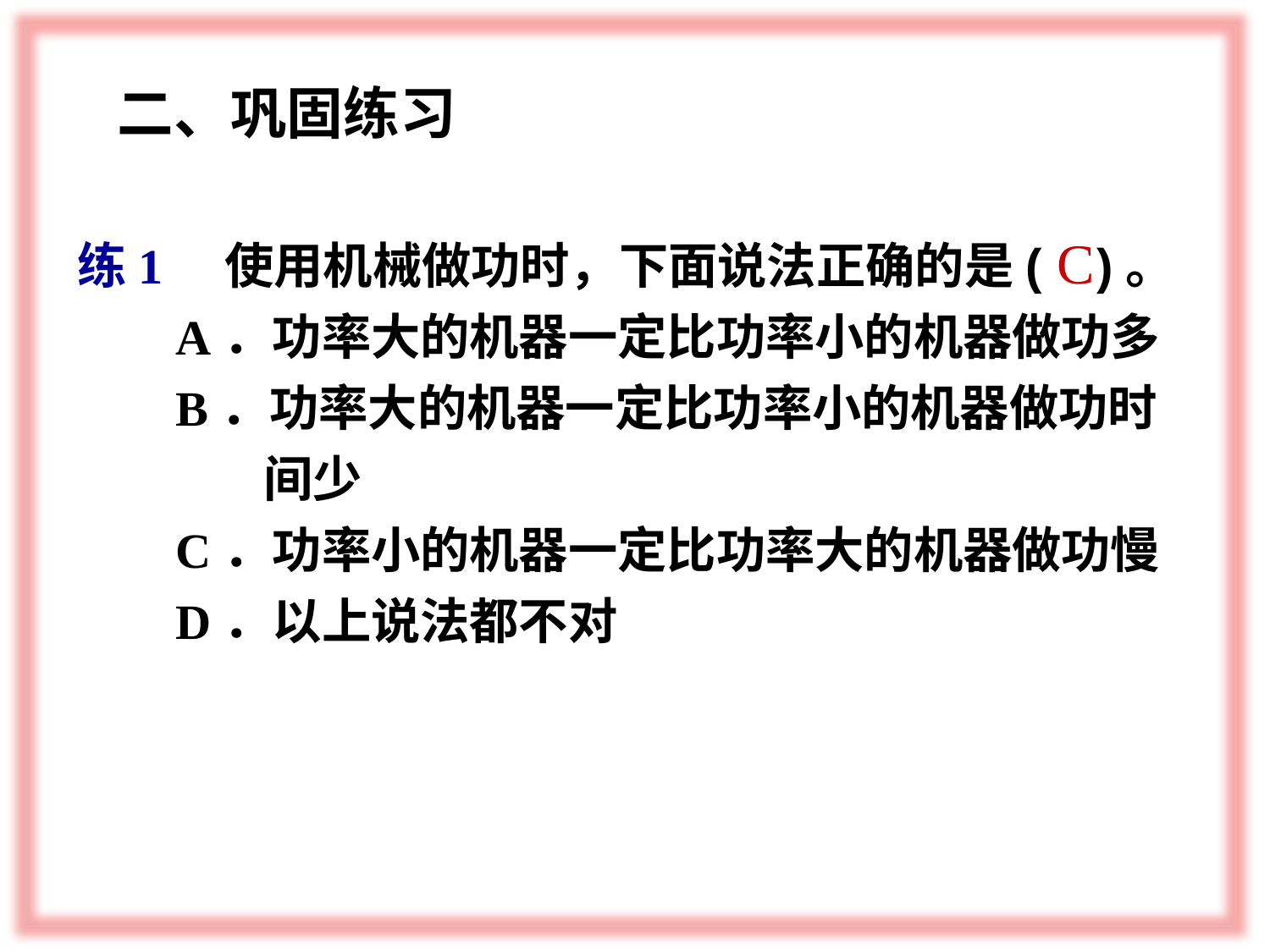

二、巩固练习
练1　使用机械做功时，下面说法正确的是(    )。
        A．功率大的机器一定比功率小的机器做功多
        B．功率大的机器一定比功率小的机器做功时间少
        C．功率小的机器一定比功率大的机器做功慢
        D．以上说法都不对
 C